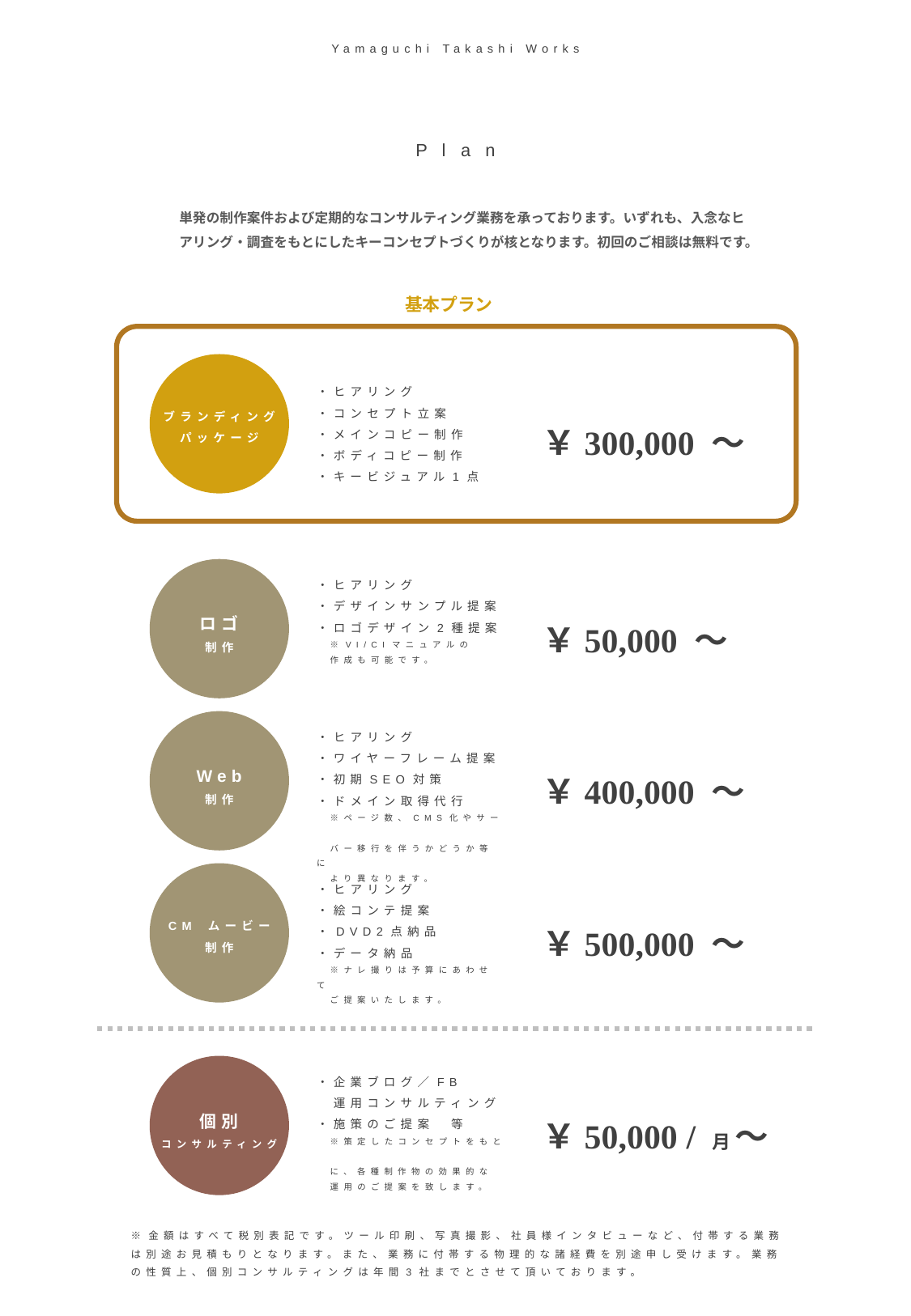

Yamaguchi Takashi Works
P l a n
単発の制作案件および定期的なコンサルティング業務を承っております。いずれも、入念なヒアリング・調査をもとにしたキーコンセプトづくりが核となります。初回のご相談は無料です。
基本プラン

・ヒアリング
・コンセプト立案
・メインコピー制作
・ボディコピー制作
・キービジュアル1点
ブランディング
パッケージ
￥300,000 ～

・ヒアリング
・デザインサンプル提案
・ロゴデザイン2種提案
　※VI/CIマニュアルの
　作成も可能です。
ロゴ
制作
￥50,000 ～

・ヒアリング
・ワイヤーフレーム提案
・初期SEO対策
・ドメイン取得代行
　※ページ数、CMS化やサー
　バー移行を伴うかどうか等に
　より異なります。
Web
制作
￥400,000 ～

・ヒアリング
・絵コンテ提案
・DVD2点納品
・データ納品
　※ナレ撮りは予算にあわせて
　ご提案いたします。
CM ムービー
制作
￥500,000 ～

・企業ブログ／FB
　運用コンサルティング
・施策のご提案　等
　※策定したコンセプトをもと
　に、各種制作物の効果的な
　運用のご提案を致します。
個別
コンサルティング
￥50,000 / 月 ～
※金額はすべて税別表記です。ツール印刷、写真撮影、社員様インタビューなど、付帯する業務は別途お見積もりとなります。また、業務に付帯する物理的な諸経費を別途申し受けます。業務の性質上、個別コンサルティングは年間3社までとさせて頂いております。